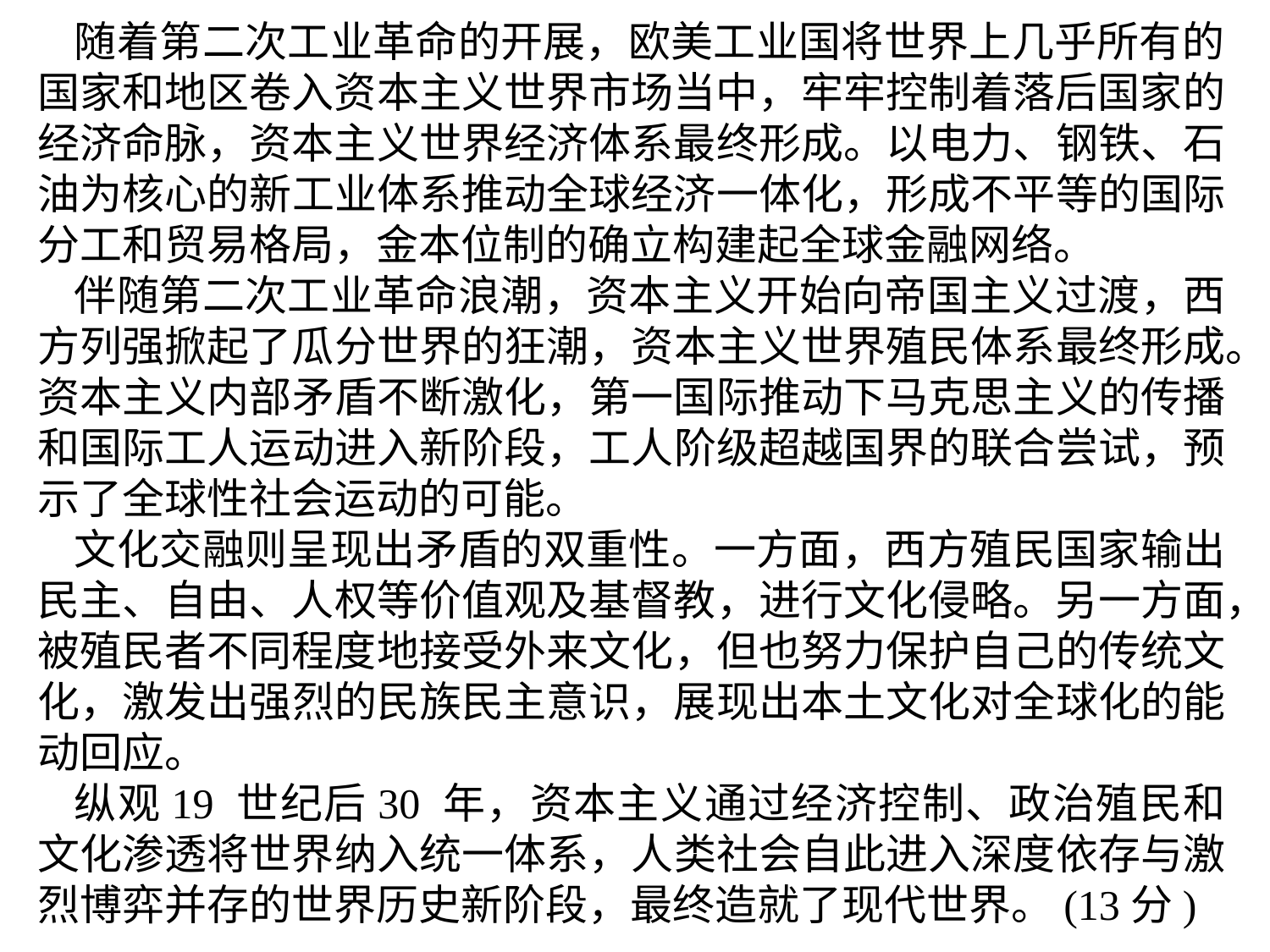

随着第二次工业革命的开展，欧美工业国将世界上几乎所有的国家和地区卷入资本主义世界市场当中，牢牢控制着落后国家的经济命脉，资本主义世界经济体系最终形成。以电力、钢铁、石油为核心的新工业体系推动全球经济一体化，形成不平等的国际分工和贸易格局，金本位制的确立构建起全球金融网络。
伴随第二次工业革命浪潮，资本主义开始向帝国主义过渡，西方列强掀起了瓜分世界的狂潮，资本主义世界殖民体系最终形成。资本主义内部矛盾不断激化，第一国际推动下马克思主义的传播和国际工人运动进入新阶段，工人阶级超越国界的联合尝试，预示了全球性社会运动的可能。
文化交融则呈现出矛盾的双重性。一方面，西方殖民国家输出民主、自由、人权等价值观及基督教，进行文化侵略。另一方面，被殖民者不同程度地接受外来文化，但也努力保护自己的传统文化，激发出强烈的民族民主意识，展现出本土文化对全球化的能动回应。
纵观19 世纪后30 年，资本主义通过经济控制、政治殖民和文化渗透将世界纳入统一体系，人类社会自此进入深度依存与激烈博弈并存的世界历史新阶段，最终造就了现代世界。(13分)